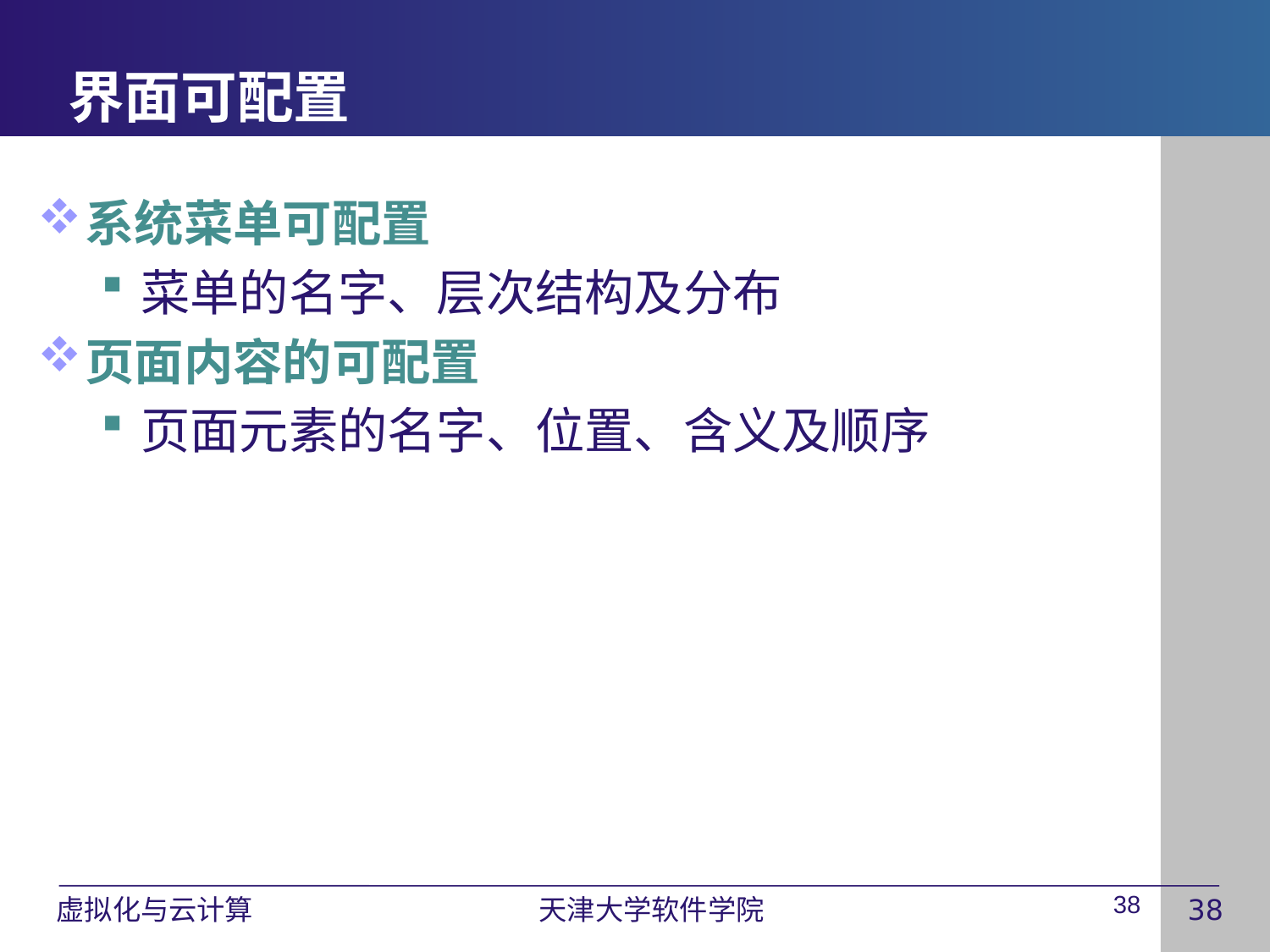

# 界面可配置
系统菜单可配置
菜单的名字、层次结构及分布
页面内容的可配置
页面元素的名字、位置、含义及顺序
38